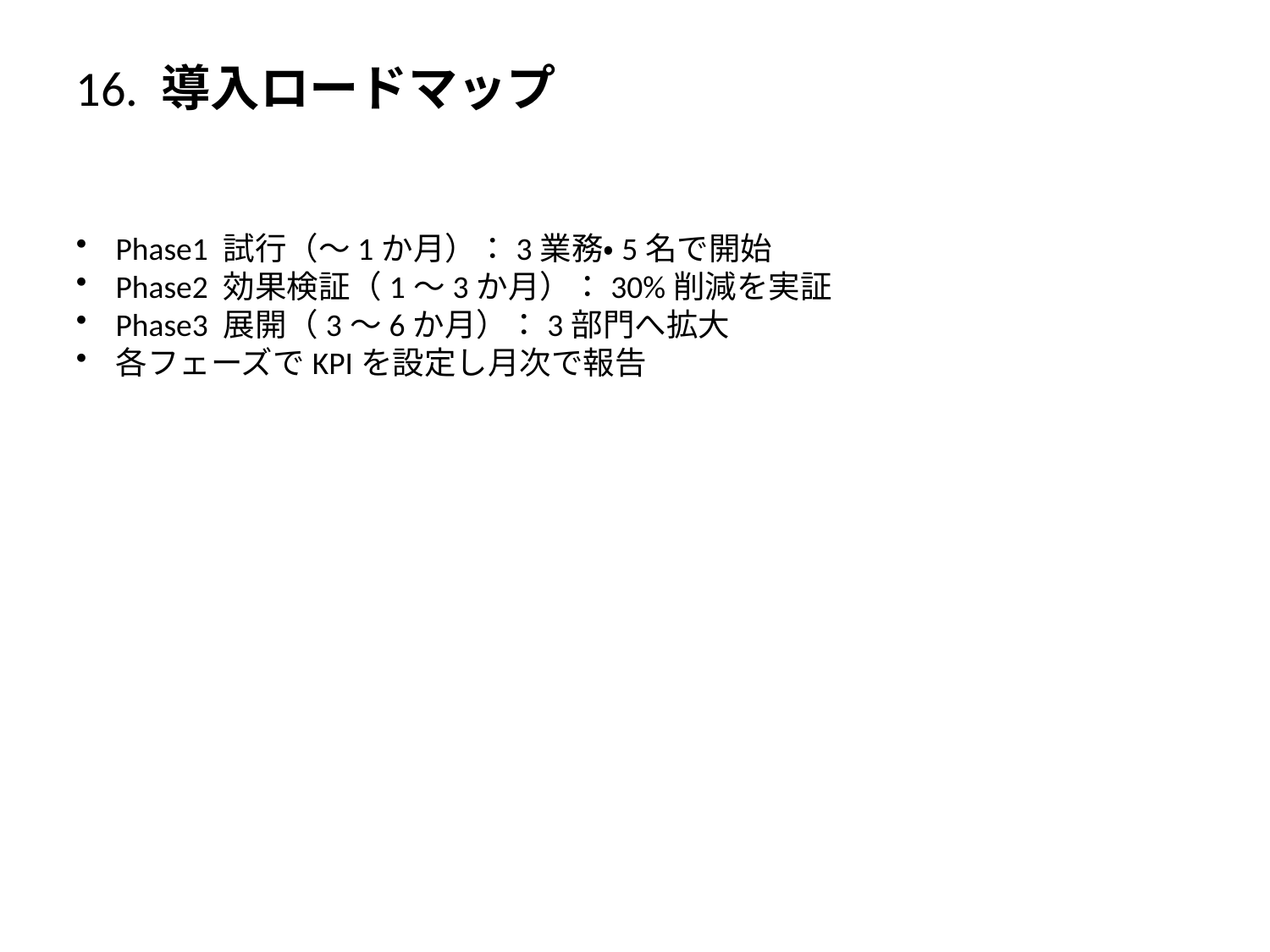

# 16. 導入ロードマップ
Phase1 試行（〜1か月）：3業務・5名で開始
Phase2 効果検証（1〜3か月）：30%削減を実証
Phase3 展開（3〜6か月）：3部門へ拡大
各フェーズでKPIを設定し月次で報告